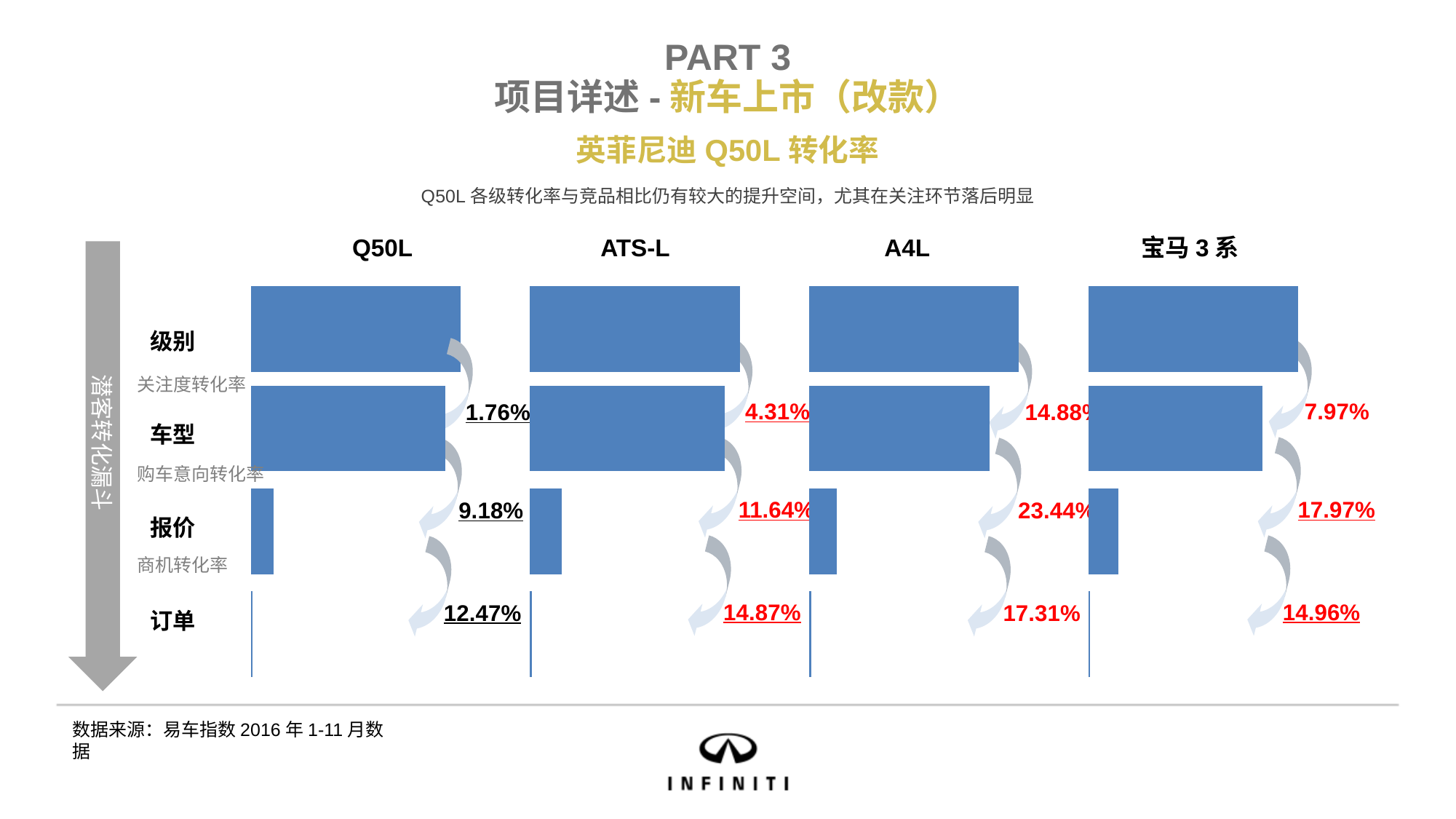

PART 3
项目详述-新车上市（改款）
英菲尼迪Q50L转化率
Q50L各级转化率与竞品相比仍有较大的提升空间，尤其在关注环节落后明显
Q50L
ATS-L
A4L
宝马3系

### Chart

| Category | 系列 1 |
|---|---|
| 类别 1 | None |
| 类别 2 | None |
| 类别 3 | 50000.0 |

### Chart

| Category | 系列 1 |
|---|---|
| 类别 1 | None |
| 类别 2 | None |
| 类别 3 | 50000.0 |

### Chart

| Category | 系列 1 |
|---|---|
| 类别 1 | None |
| 类别 2 | None |
| 类别 3 | 50000.0 |

### Chart

| Category | 系列 1 |
|---|---|
| 类别 1 | None |
| 类别 2 | None |
| 类别 3 | 50000.0 |
| 级别 |
| --- |
| 车型 |
| 报价 |
| 订单 |

4.31%

11.64%

14.87%

7.97%

17.97%

14.96%

1.76%

9.18%

12.47%

14.88%

23.44%

17.31%
潜客转化漏斗
关注度转化率

### Chart

| Category | 系列 1 |
|---|---|
| 类别 1 | 216.0 |
| 类别 2 | 2746.0 |
| 类别 3 | 23186.0 |

### Chart

| Category | 系列 1 |
|---|---|
| 类别 1 | 1276.0 |
| 类别 2 | 18275.0 |
| 类别 3 | 111441.0 |

### Chart

| Category | 系列 1 |
|---|---|
| 类别 1 | 1223.0 |
| 类别 2 | 15965.0 |
| 类别 3 | 103446.0 |

### Chart

| Category | 系列 1 |
|---|---|
| 类别 1 | 607.0 |
| 类别 2 | 10076.0 |
| 类别 3 | 58022.0 |
购车意向转化率
商机转化率
数据来源：易车指数2016年1-11月数据